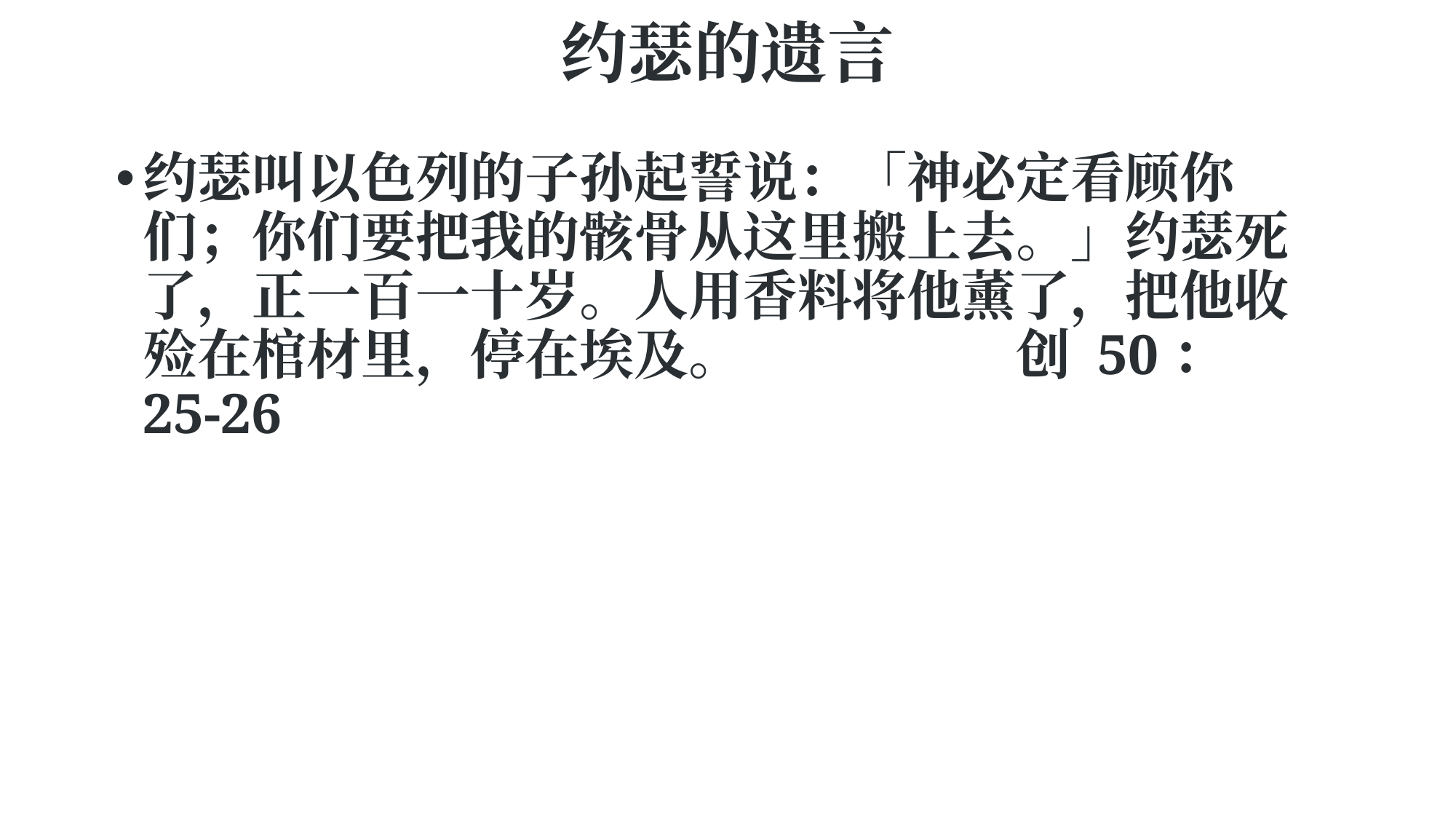

# 约瑟的遗言
约瑟叫以色列的子孙起誓说：「神必定看顾你们；你们要把我的骸骨从这里搬上去。」约瑟死了，正一百一十岁。人用香料将他薰了，把他收殓在棺材里，停在埃及。			创 50：25-26